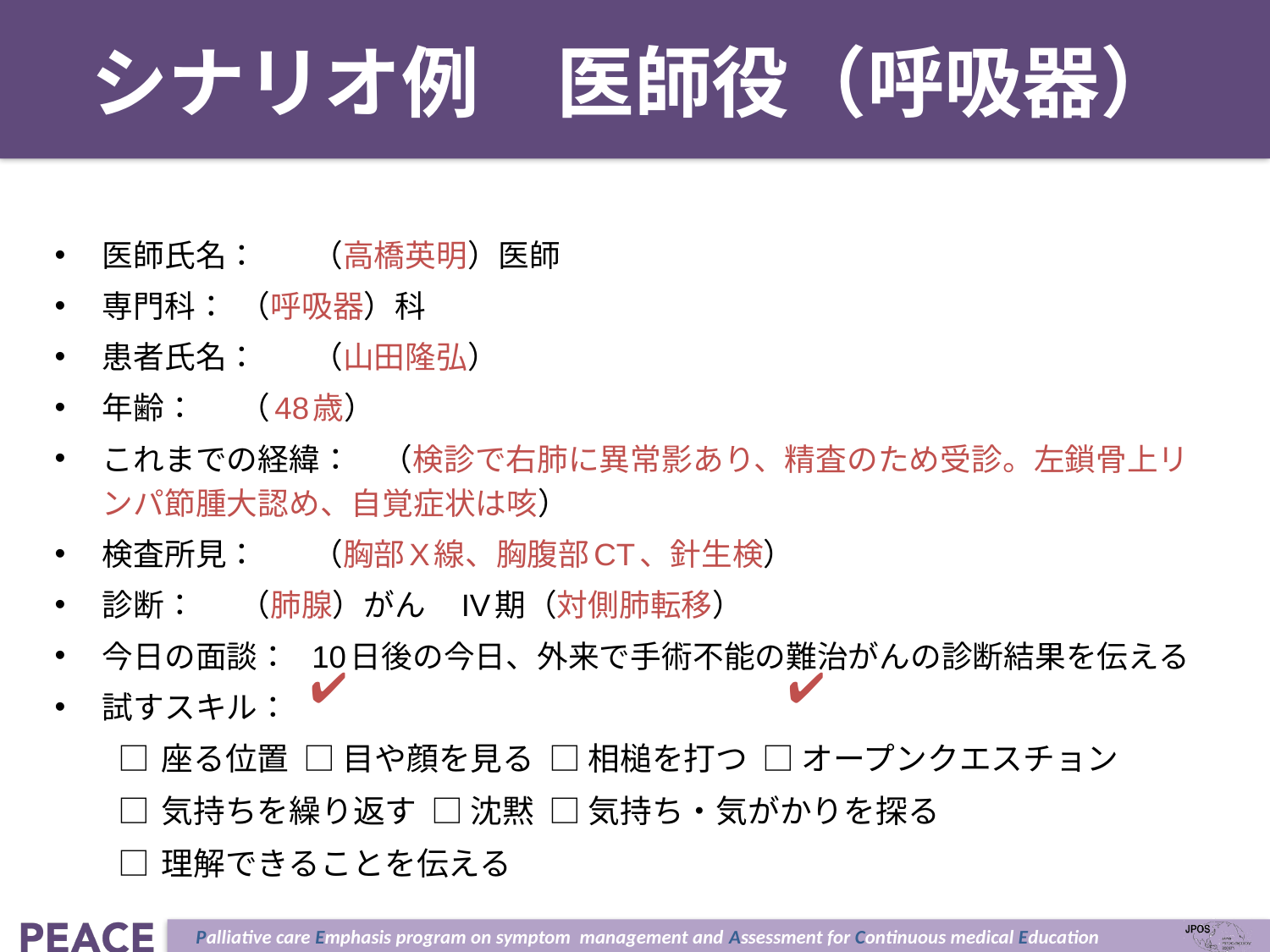

# シナリオ例　医師役（呼吸器）
医師氏名：	（高橋英明）医師
専門科：	（呼吸器）科
患者氏名：	（山田隆弘）
年齢：	（48歳）
これまでの経緯：	（検診で右肺に異常影あり、精査のため受診。左鎖骨上リンパ節腫大認め、自覚症状は咳）
検査所見：	（胸部X線、胸腹部CT、針生検）
診断：	（肺腺）がん　IV期（対側肺転移）
今日の面談：	10日後の今日、外来で手術不能の難治がんの診断結果を伝える
試すスキル：
□ 座る位置  □ 目や顔を見る  □ 相槌を打つ  □ オープンクエスチョン
□ 気持ちを繰り返す  □ 沈黙  □ 気持ち・気がかりを探る
□ 理解できることを伝える

✔
✔